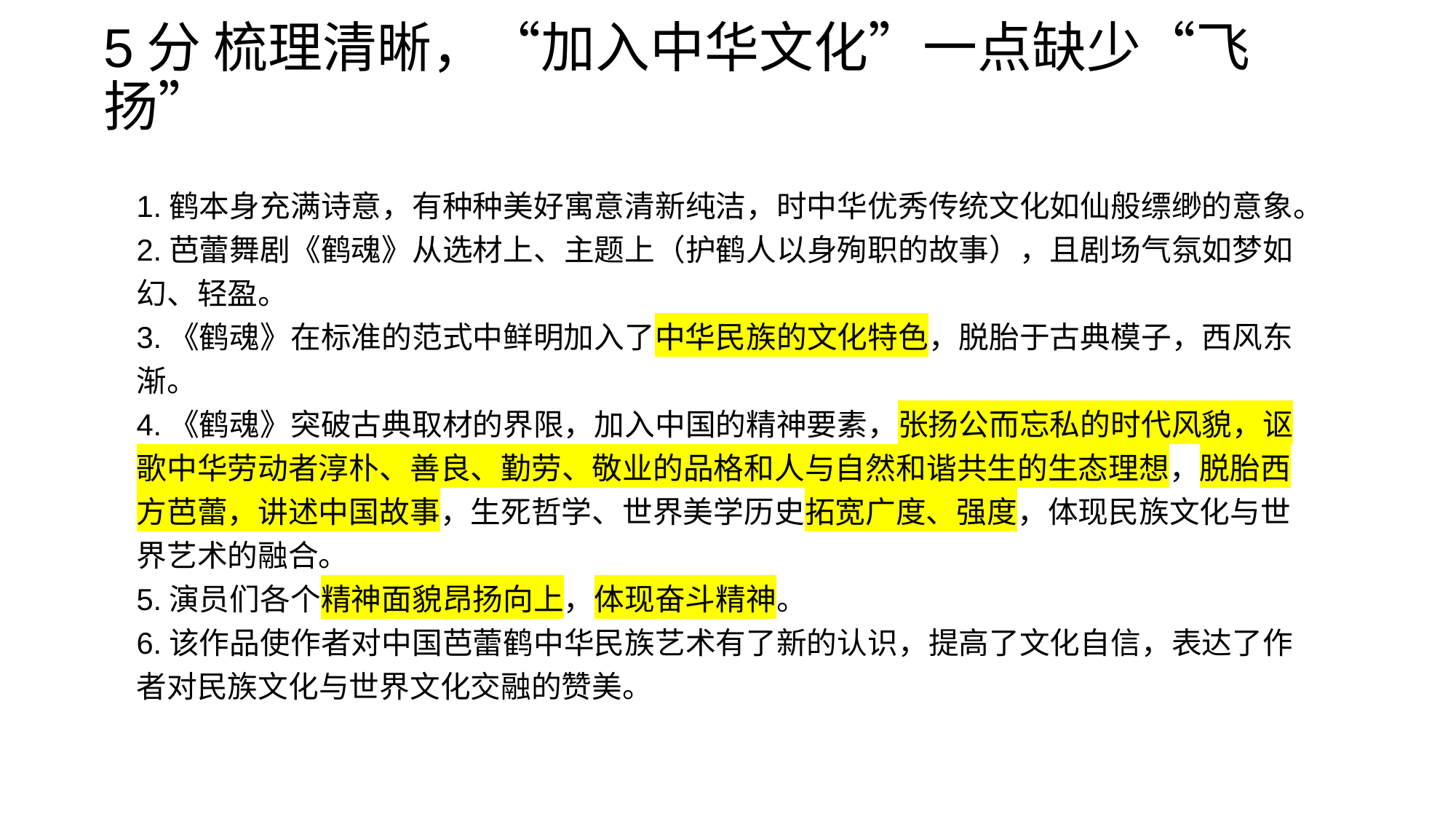

# 5分 梳理清晰，“加入中华文化”一点缺少“飞扬”
1.鹤本身充满诗意，有种种美好寓意清新纯洁，时中华优秀传统文化如仙般缥缈的意象。
2.芭蕾舞剧《鹤魂》从选材上、主题上（护鹤人以身殉职的故事），且剧场气氛如梦如幻、轻盈。
3.《鹤魂》在标准的范式中鲜明加入了中华民族的文化特色，脱胎于古典模子，西风东渐。
4.《鹤魂》突破古典取材的界限，加入中国的精神要素，张扬公而忘私的时代风貌，讴歌中华劳动者淳朴、善良、勤劳、敬业的品格和人与自然和谐共生的生态理想，脱胎西方芭蕾，讲述中国故事，生死哲学、世界美学历史拓宽广度、强度，体现民族文化与世界艺术的融合。
5.演员们各个精神面貌昂扬向上，体现奋斗精神。
6.该作品使作者对中国芭蕾鹤中华民族艺术有了新的认识，提高了文化自信，表达了作者对民族文化与世界文化交融的赞美。